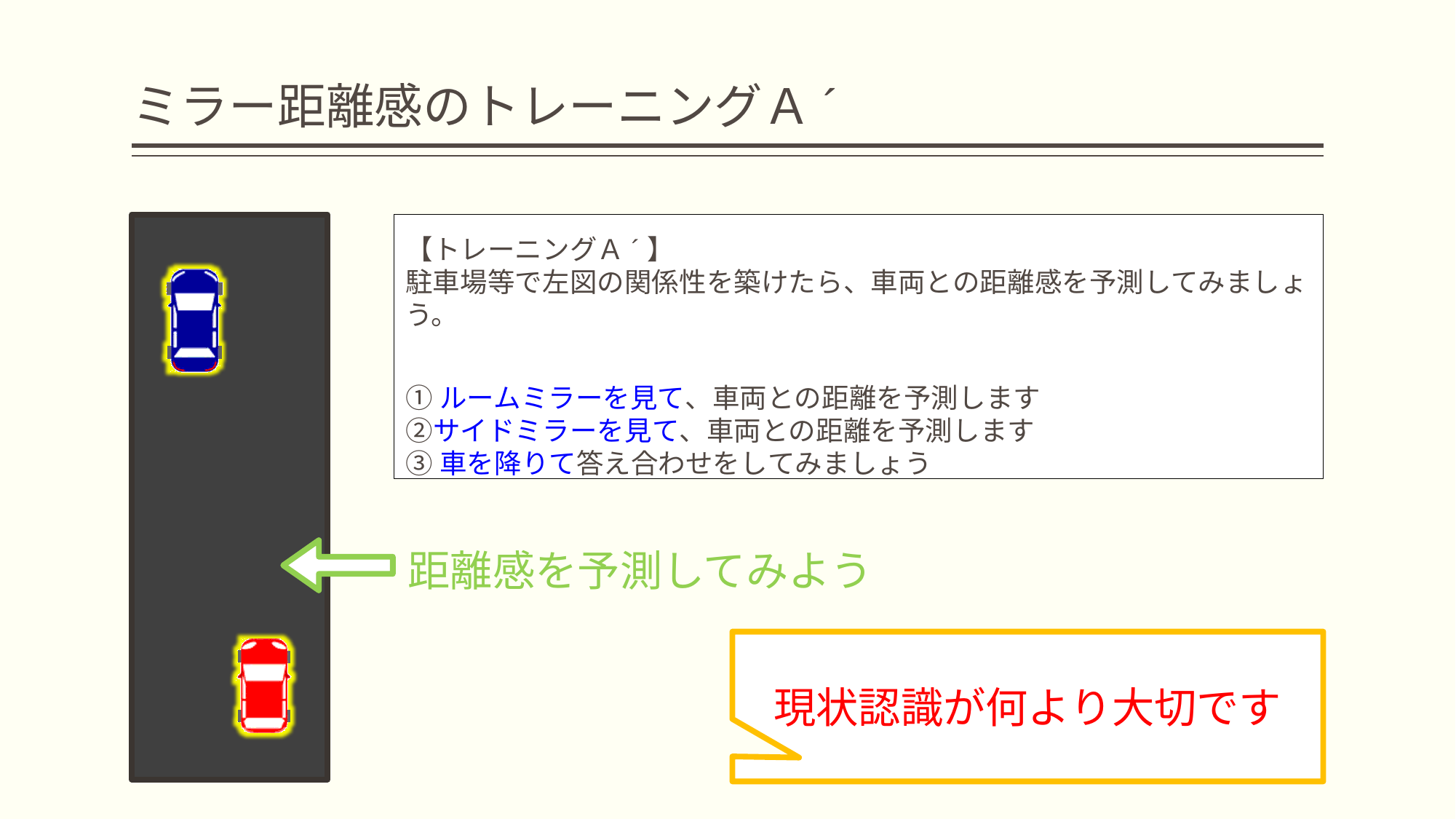

# ミラー距離感のトレーニングＡ´

【トレーニングＡ´】
駐車場等で左図の関係性を築けたら、車両との距離感を予測してみましょう。
①ルームミラーを見て、車両との距離を予測します
②サイドミラーを見て、車両との距離を予測します
③車を降りて答え合わせをしてみましょう

距離感を予測してみよう

現状認識が何より大切です